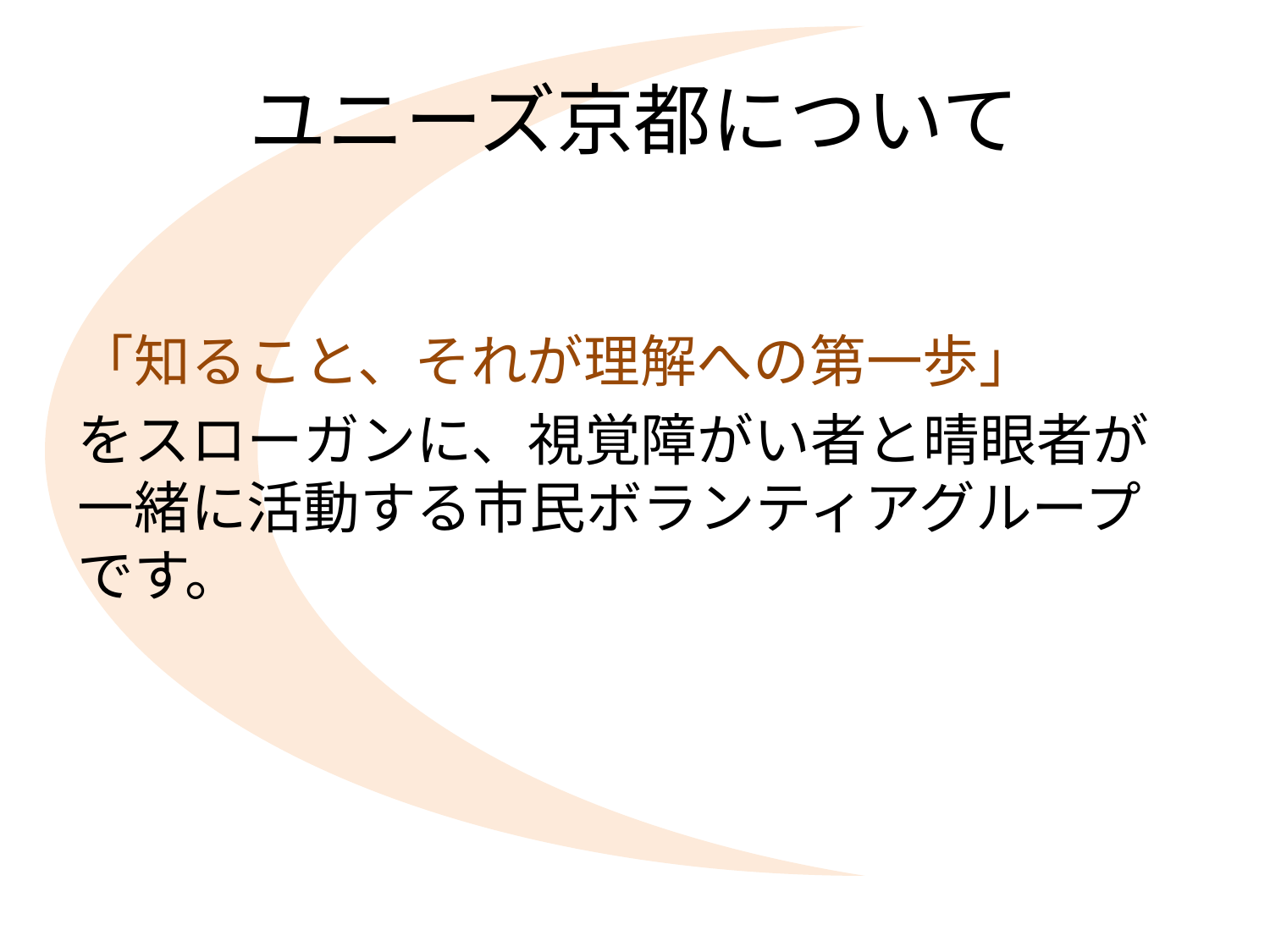

# ユニーズ京都について
「知ること、それが理解への第一歩」
をスローガンに、視覚障がい者と晴眼者が一緒に活動する市民ボランティアグループです。